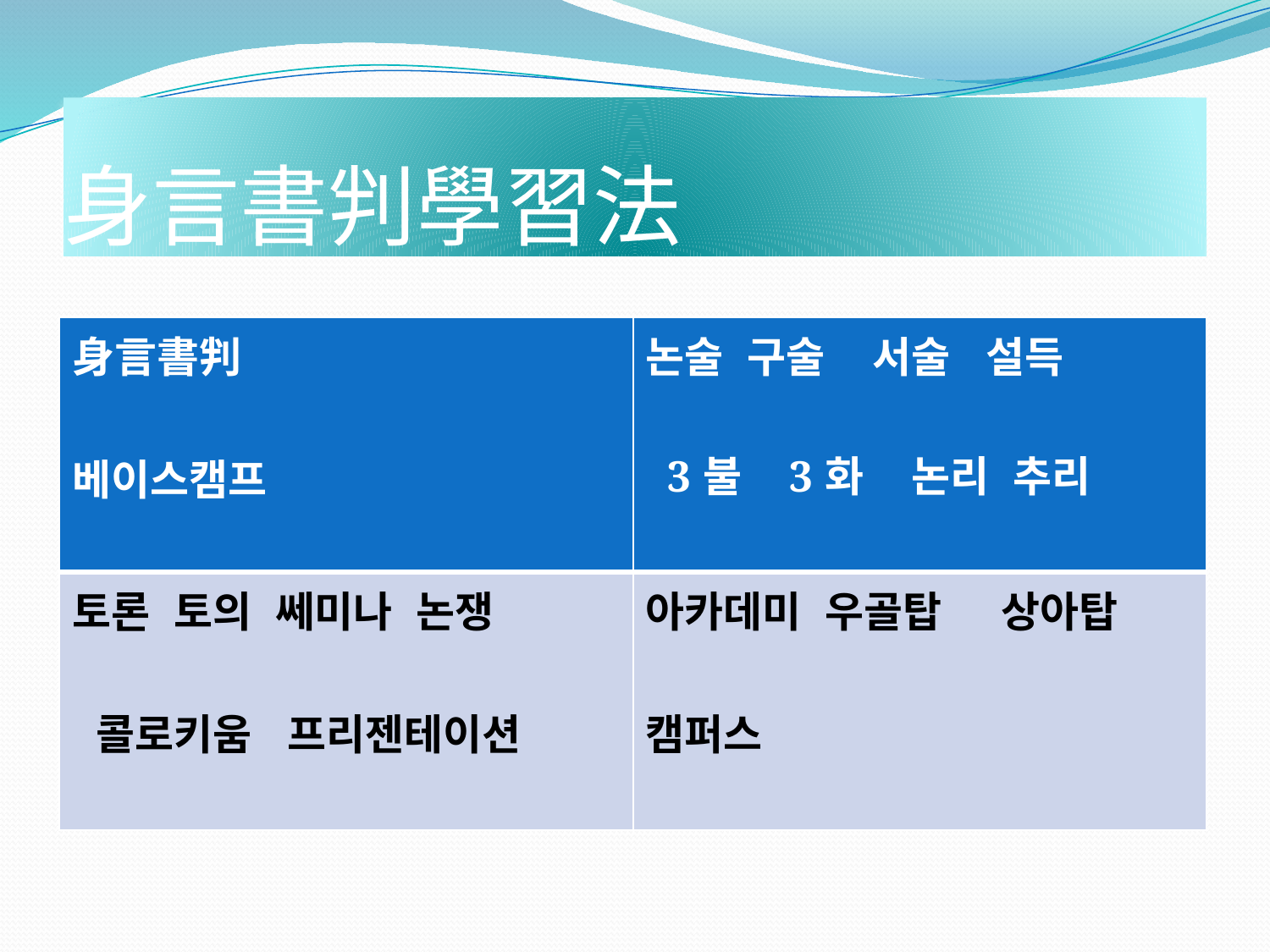

# 身言書判學習法
| 身言書判     베이스캠프 | 논술  구술  서술   설득   3불   3화   논리  추리 |
| --- | --- |
| 토론 토의 쎄미나 논쟁  콜로키움  프리젠테이션 | 아카데미 우골탑    상아탑   캠퍼스 |